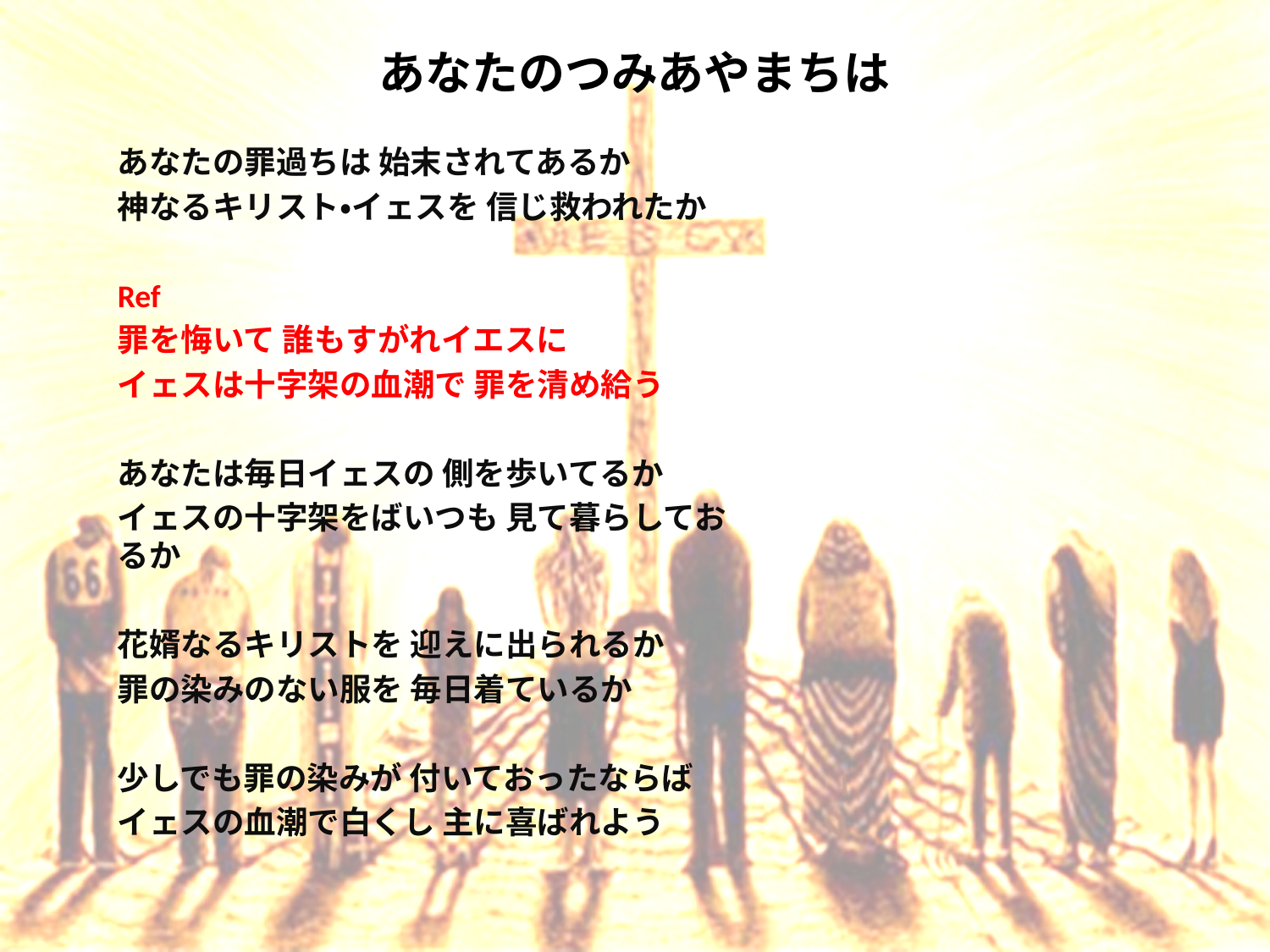

# あなたのつみあやまちは
あなたの罪過ちは 始末されてあるか
神なるキリスト・イェスを 信じ救われたか

Ref
罪を悔いて 誰もすがれイエスに
イェスは十字架の血潮で 罪を清め給う

あなたは毎日イェスの 側を歩いてるか
イェスの十字架をばいつも 見て暮らしておるか

花婿なるキリストを 迎えに出られるか
罪の染みのない服を 毎日着ているか

少しでも罪の染みが 付いておったならば
イェスの血潮で白くし 主に喜ばれよう